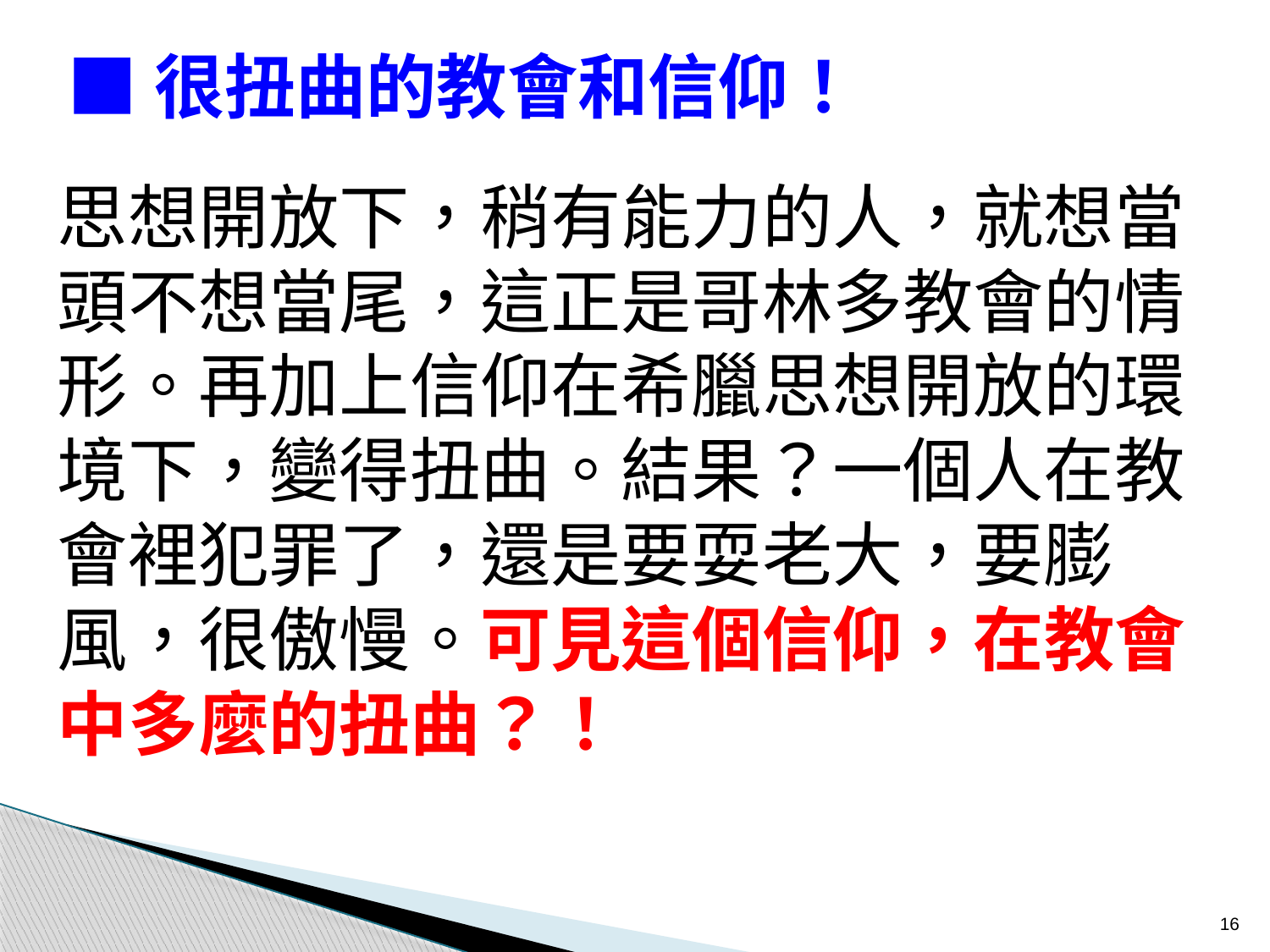

■很扭曲的教會和信仰！
思想開放下，稍有能力的人，就想當頭不想當尾，這正是哥林多教會的情形。再加上信仰在希臘思想開放的環境下，變得扭曲。結果？一個人在教會裡犯罪了，還是要耍老大，要膨風，很傲慢。可見這個信仰，在教會中多麼的扭曲？！
16